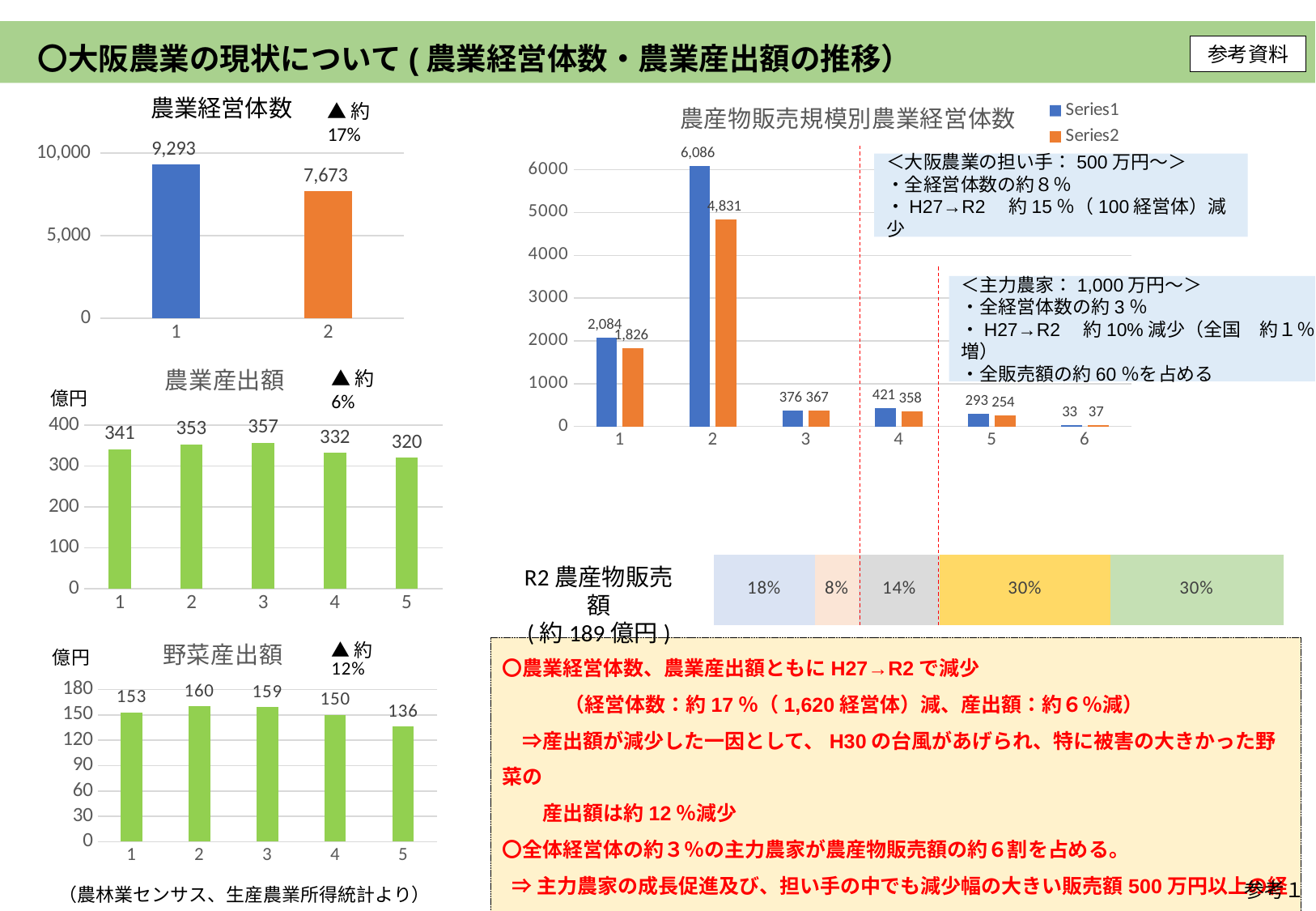

〇大阪農業の現状について(農業経営体数・農業産出額の推移）
参考資料

### Chart: 農産物販売規模別農業経営体数

| Category |  |  |
|---|---|---|
農業経営体数
▲約17%

### Chart

| Category |  |
|---|---|
＜大阪農業の担い手：500万円～＞
・全経営体数の約８％
・H27→R2　約15％（100経営体）減少
＜主力農家：1,000万円～＞
・全経営体数の約3％
・H27→R2　約10%減少（全国　約１％増）
・全販売額の約60％を占める

### Chart: 農業産出額

| Category |  |
|---|---|
▲約6%
億円

### Chart

| Category |  |  |  |  |  |
|---|---|---|---|---|---|
R2農産物販売額
(約189億円)

### Chart: 野菜産出額

| Category |  |
|---|---|
〇農業経営体数、農業産出額ともにH27→R2で減少
　         （経営体数：約17％（1,620経営体）減、産出額：約６％減）
　⇒産出額が減少した一因として、H30の台風があげられ、特に被害の大きかった野菜の
　　産出額は約12％減少
〇全体経営体の約３％の主力農家が農産物販売額の約６割を占める。
  ⇒主力農家の成長促進及び、担い手の中でも減少幅の大きい販売額500万円以上の経営
    体の増加が必要。
参考１
（農林業センサス、生産農業所得統計より）